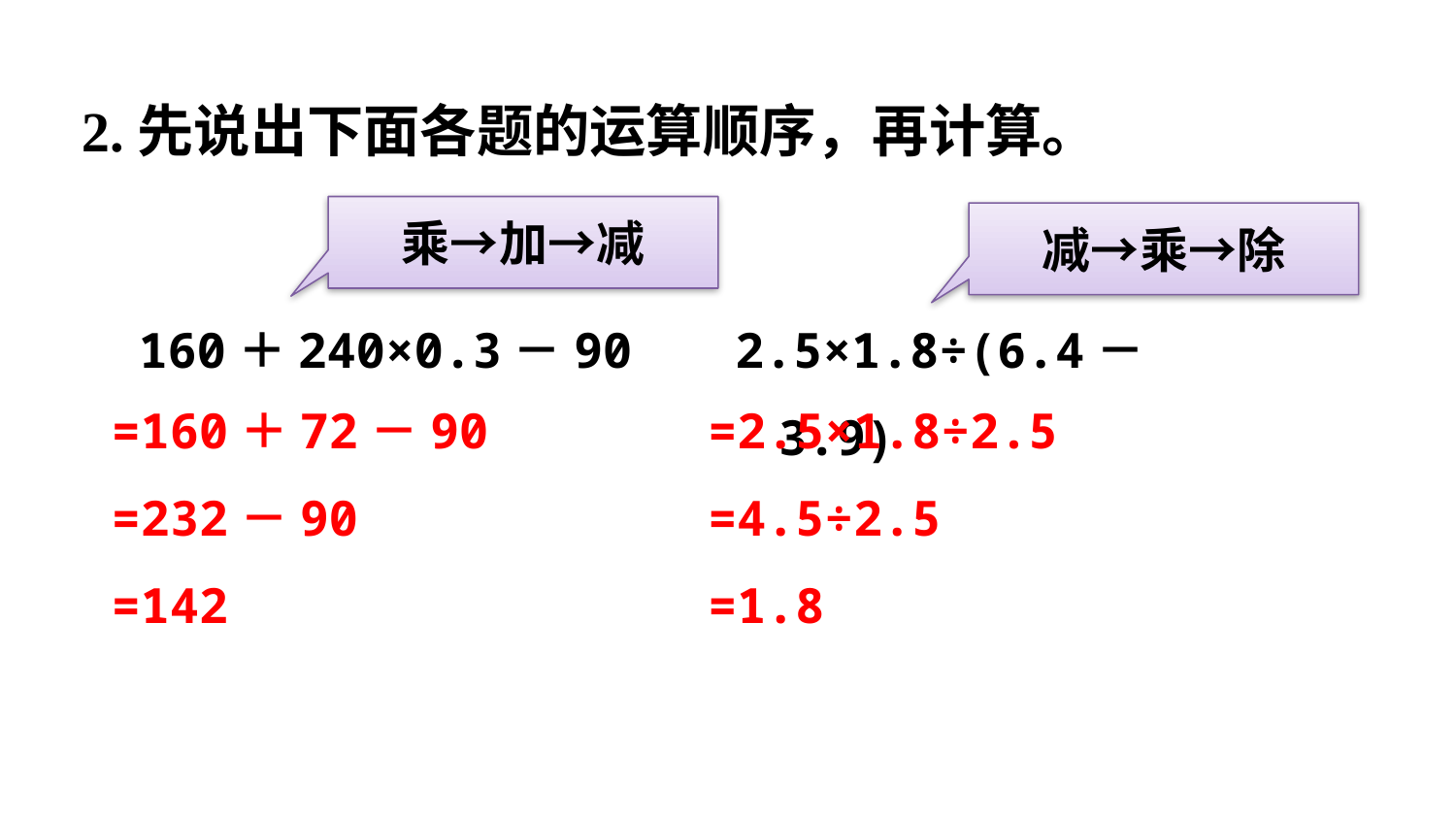

2.先说出下面各题的运算顺序，再计算。
乘→加→减
减→乘→除
160＋240×0.3－90
2.5×1.8÷(6.4－3.9)
=2.5×1.8÷2.5
=4.5÷2.5
=1.8
=160＋72－90
=232－90
=142